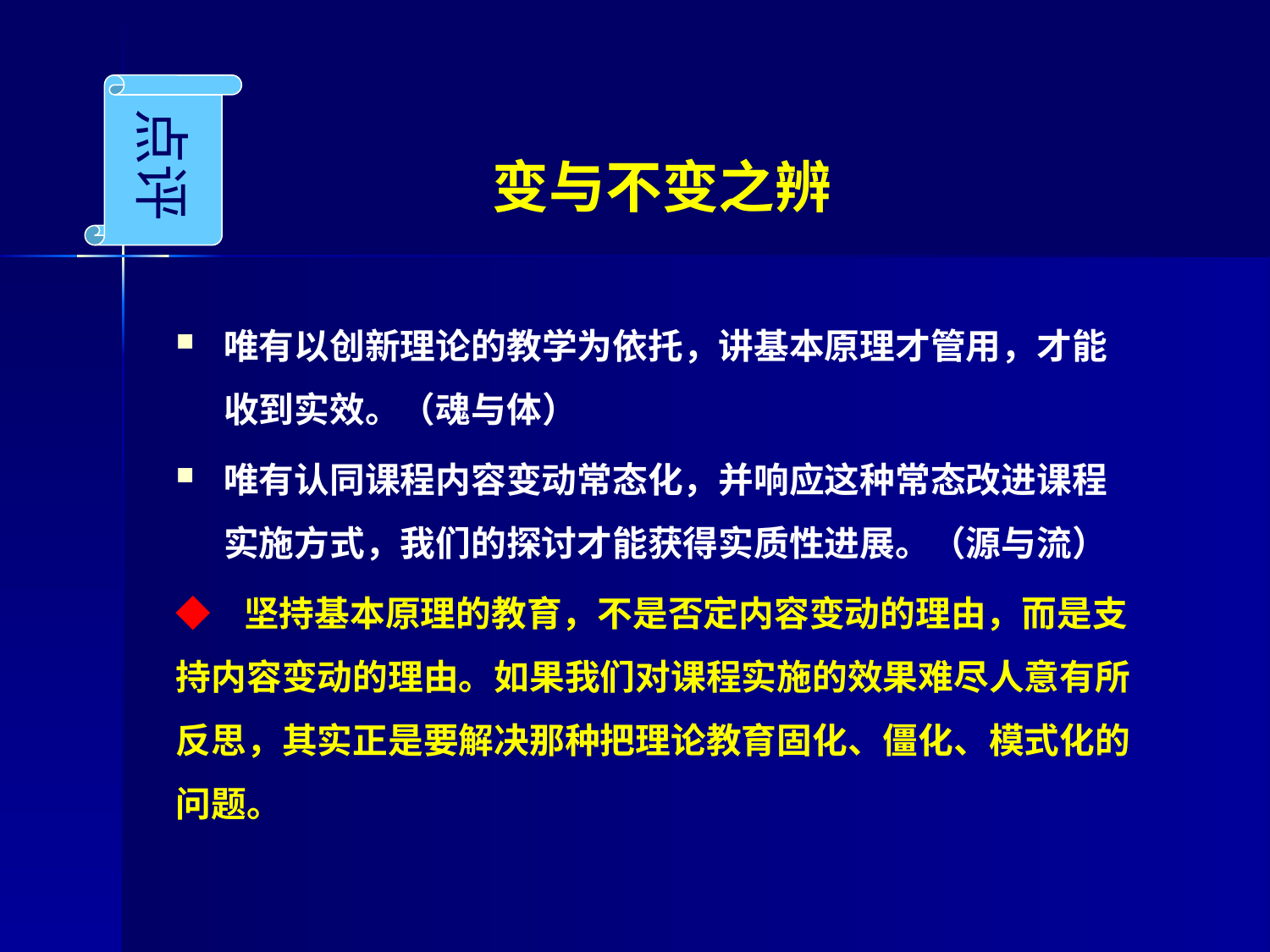

点评
变与不变之辨
唯有以创新理论的教学为依托，讲基本原理才管用，才能收到实效。（魂与体）
唯有认同课程内容变动常态化，并响应这种常态改进课程实施方式，我们的探讨才能获得实质性进展。（源与流）
◆   坚持基本原理的教育，不是否定内容变动的理由，而是支持内容变动的理由。如果我们对课程实施的效果难尽人意有所反思，其实正是要解决那种把理论教育固化、僵化、模式化的问题。